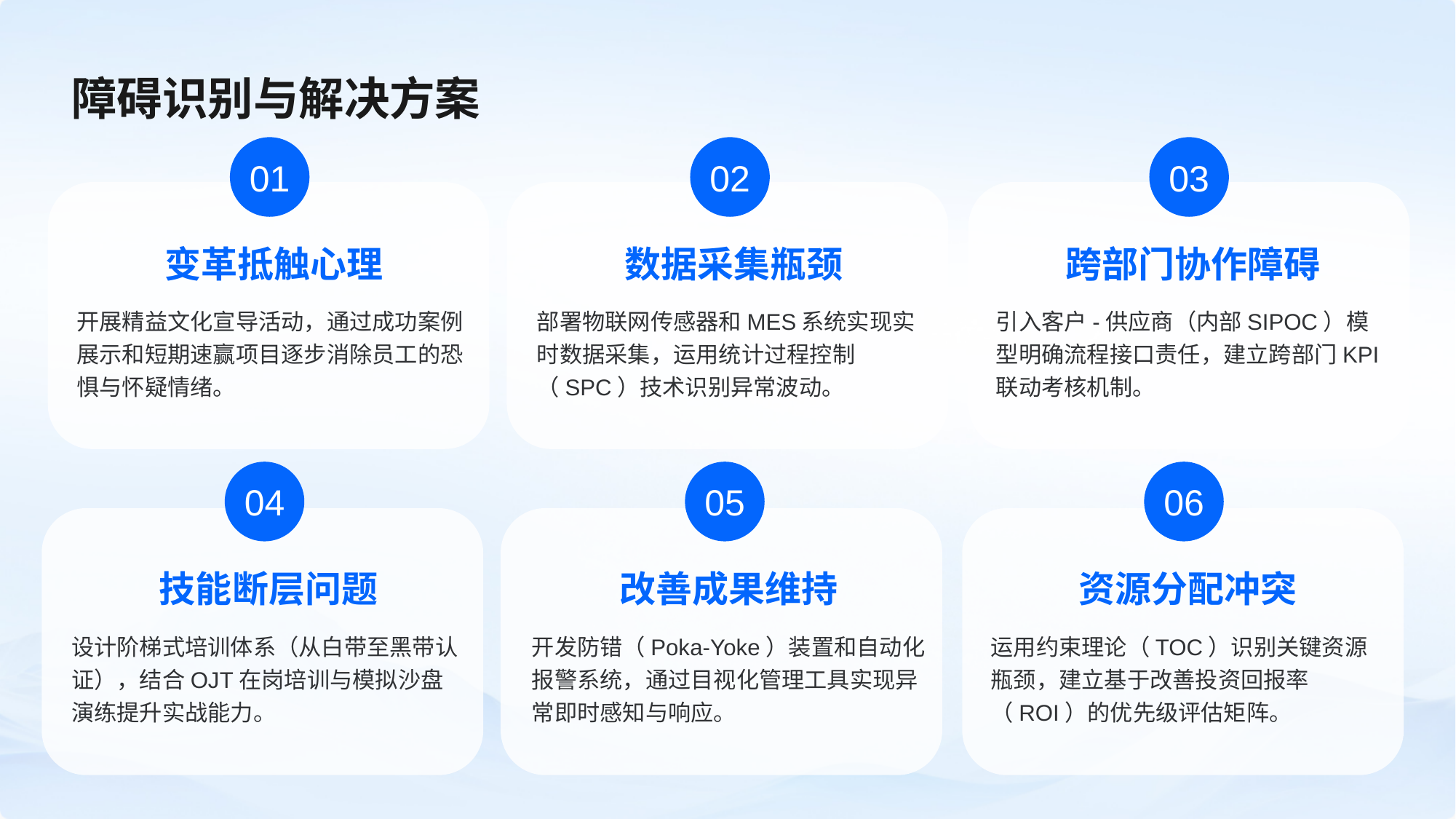

障碍识别与解决方案
01
02
03

变革抵触心理
数据采集瓶颈
跨部门协作障碍
开展精益文化宣导活动，通过成功案例展示和短期速赢项目逐步消除员工的恐惧与怀疑情绪。
部署物联网传感器和MES系统实现实时数据采集，运用统计过程控制（SPC）技术识别异常波动。
引入客户-供应商（内部SIPOC）模型明确流程接口责任，建立跨部门KPI联动考核机制。
04
05
06

技能断层问题
改善成果维持
资源分配冲突
设计阶梯式培训体系（从白带至黑带认证），结合OJT在岗培训与模拟沙盘演练提升实战能力。
开发防错（Poka-Yoke）装置和自动化报警系统，通过目视化管理工具实现异常即时感知与响应。
运用约束理论（TOC）识别关键资源瓶颈，建立基于改善投资回报率（ROI）的优先级评估矩阵。